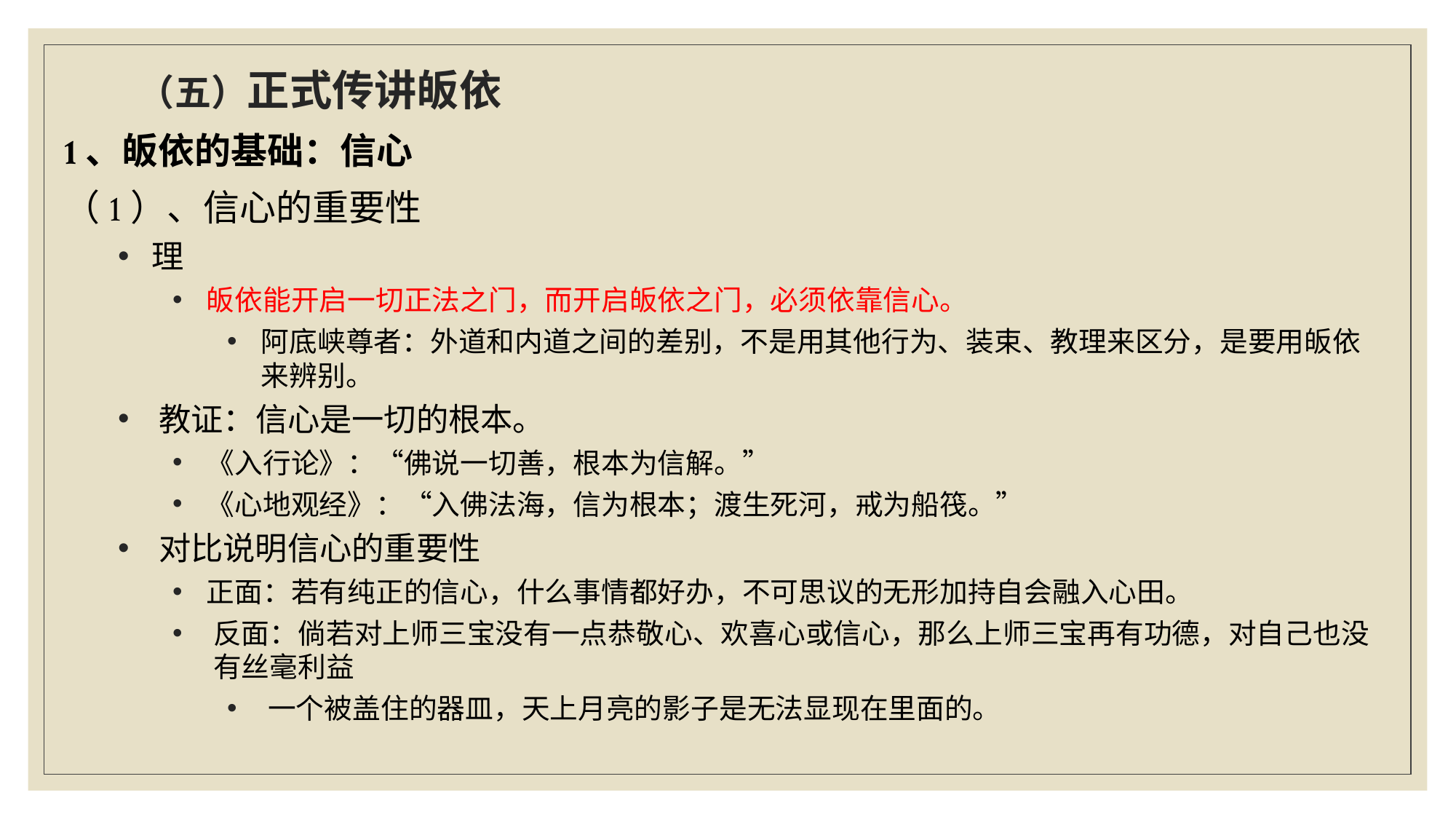

# （五）正式传讲皈依
1、皈依的基础：信心
（1）、信心的重要性
理
皈依能开启一切正法之门，而开启皈依之门，必须依靠信心。
阿底峡尊者：外道和内道之间的差别，不是用其他行为、装束、教理来区分，是要用皈依来辨别。
教证：信心是一切的根本。
《入行论》：“佛说一切善，根本为信解。”
《心地观经》：“入佛法海，信为根本；渡生死河，戒为船筏。”
对比说明信心的重要性
正面：若有纯正的信心，什么事情都好办，不可思议的无形加持自会融入心田。
反面：倘若对上师三宝没有一点恭敬心、欢喜心或信心，那么上师三宝再有功德，对自己也没有丝毫利益
一个被盖住的器皿，天上月亮的影子是无法显现在里面的。